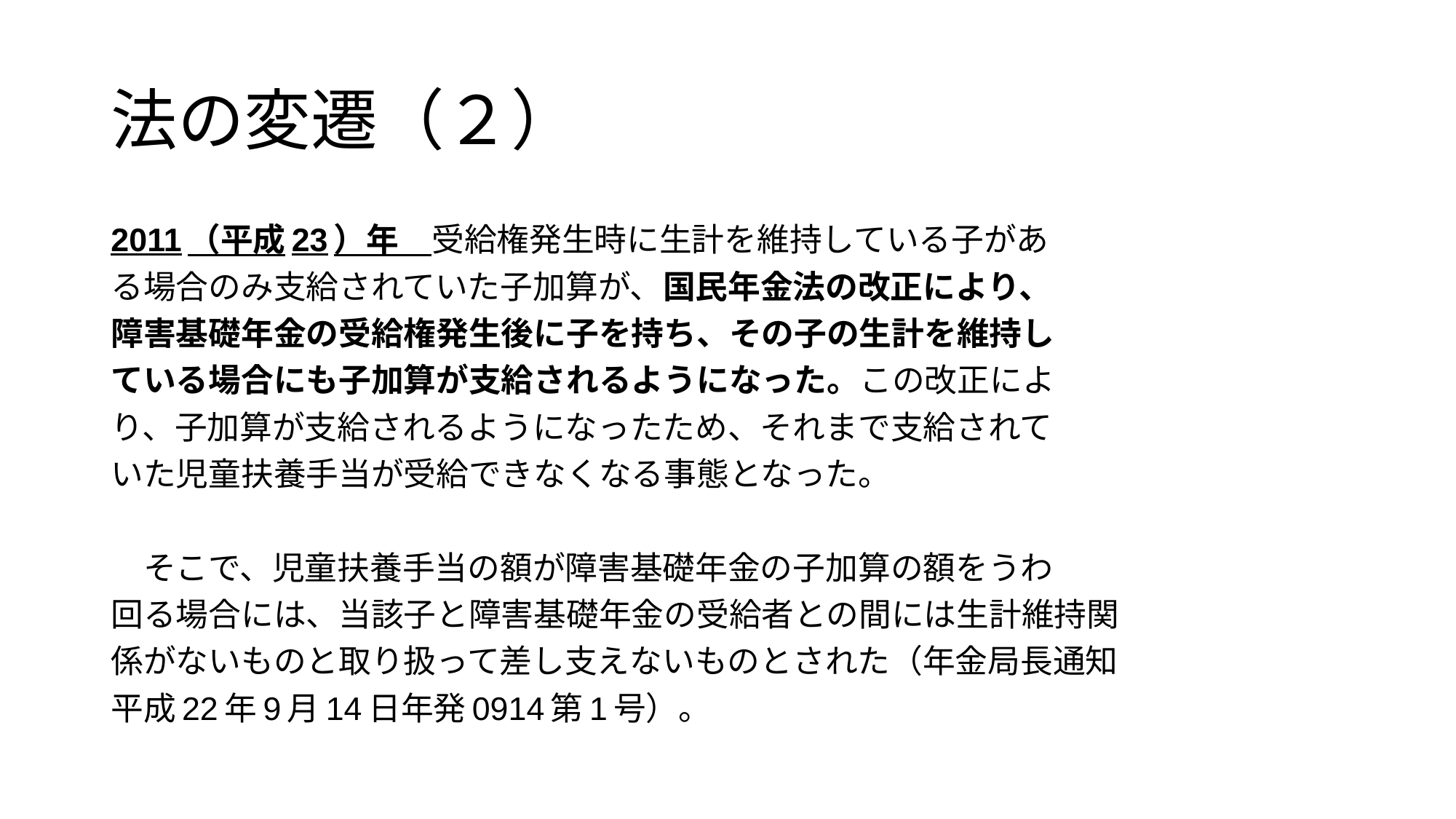

# 法の変遷（２）
2011（平成23）年　受給権発生時に生計を維持している子があ
る場合のみ支給されていた子加算が、国民年金法の改正により、
障害基礎年金の受給権発生後に子を持ち、その子の生計を維持し
ている場合にも子加算が支給されるようになった。この改正によ
り、子加算が支給されるようになったため、それまで支給されて
いた児童扶養手当が受給できなくなる事態となった。

　そこで、児童扶養手当の額が障害基礎年金の子加算の額をうわ
回る場合には、当該子と障害基礎年金の受給者との間には生計維持関
係がないものと取り扱って差し支えないものとされた（年金局長通知
平成22年9月14日年発0914第1号）。